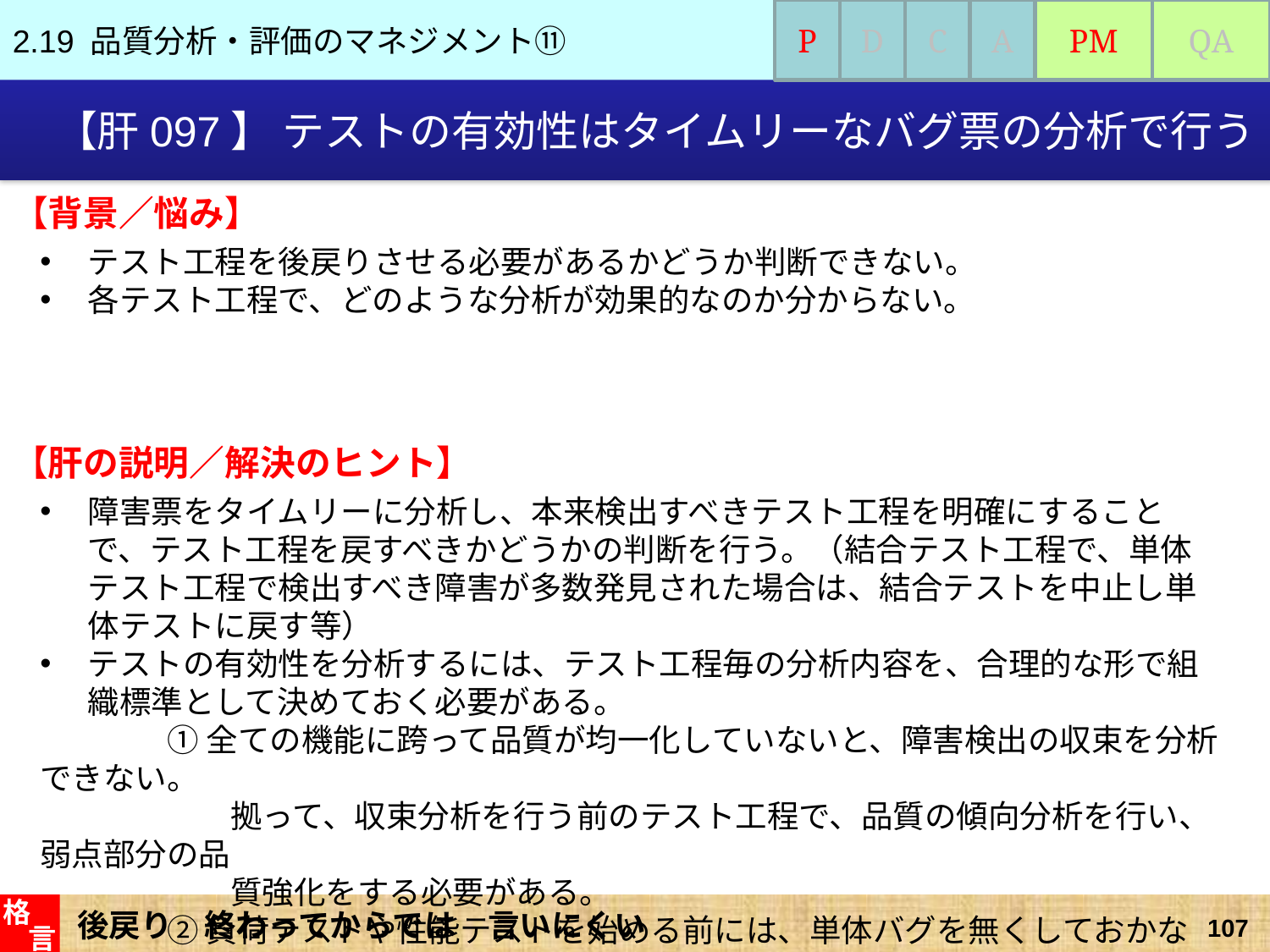

2.19 品質分析・評価のマネジメント⑪
P
D
C
A
PM
QA
# 【肝097】 テストの有効性はタイムリーなバグ票の分析で行う
【背景／悩み】
テスト工程を後戻りさせる必要があるかどうか判断できない。
各テスト工程で、どのような分析が効果的なのか分からない。
【肝の説明／解決のヒント】
障害票をタイムリーに分析し、本来検出すべきテスト工程を明確にすることで、テスト工程を戻すべきかどうかの判断を行う。（結合テスト工程で、単体テスト工程で検出すべき障害が多数発見された場合は、結合テストを中止し単体テストに戻す等）
テストの有効性を分析するには、テスト工程毎の分析内容を、合理的な形で組織標準として決めておく必要がある。
	①全ての機能に跨って品質が均一化していないと、障害検出の収束を分析できない。
　　　　　　拠って、収束分析を行う前のテスト工程で、品質の傾向分析を行い、弱点部分の品
　　　　　　質強化をする必要がある。
	②負荷テストや性能テストを始める前には、単体バグを無くしておかないと、業務との妥
　　　　　　当性やインフラとの妥当性を確認するどこではなくなる。
後戻り　終わってからでは　言いにくい
格
言
107